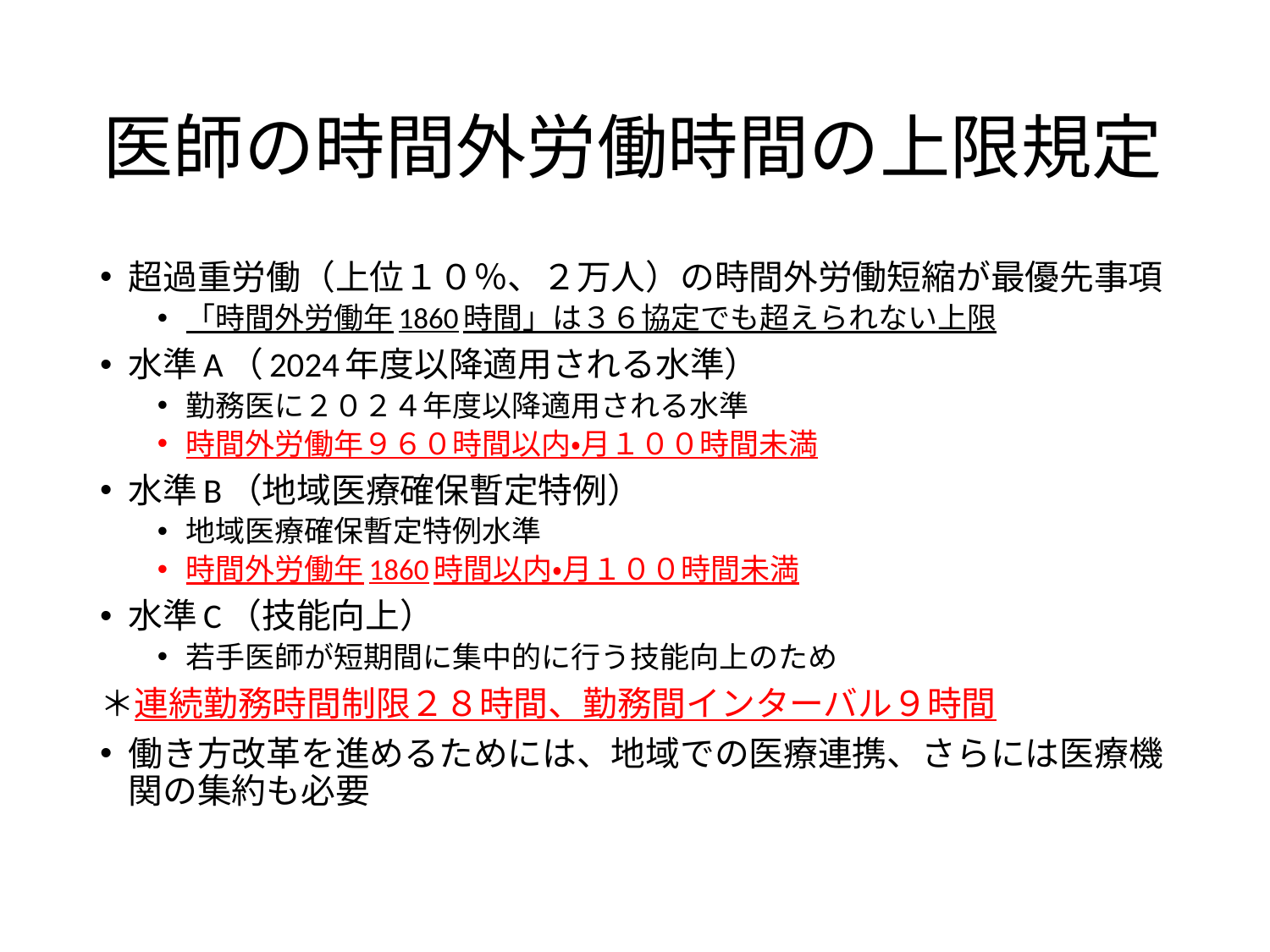

# 医師の時間外労働時間の上限規定
超過重労働（上位１０％、２万人）の時間外労働短縮が最優先事項
「時間外労働年1860時間」は３６協定でも超えられない上限
水準A（2024年度以降適用される水準）
勤務医に２０２４年度以降適用される水準
時間外労働年９６０時間以内・月１００時間未満
水準B（地域医療確保暫定特例）
地域医療確保暫定特例水準
時間外労働年1860時間以内・月１００時間未満
水準C（技能向上）
若手医師が短期間に集中的に行う技能向上のため
＊連続勤務時間制限２８時間、勤務間インターバル９時間
働き方改革を進めるためには、地域での医療連携、さらには医療機関の集約も必要